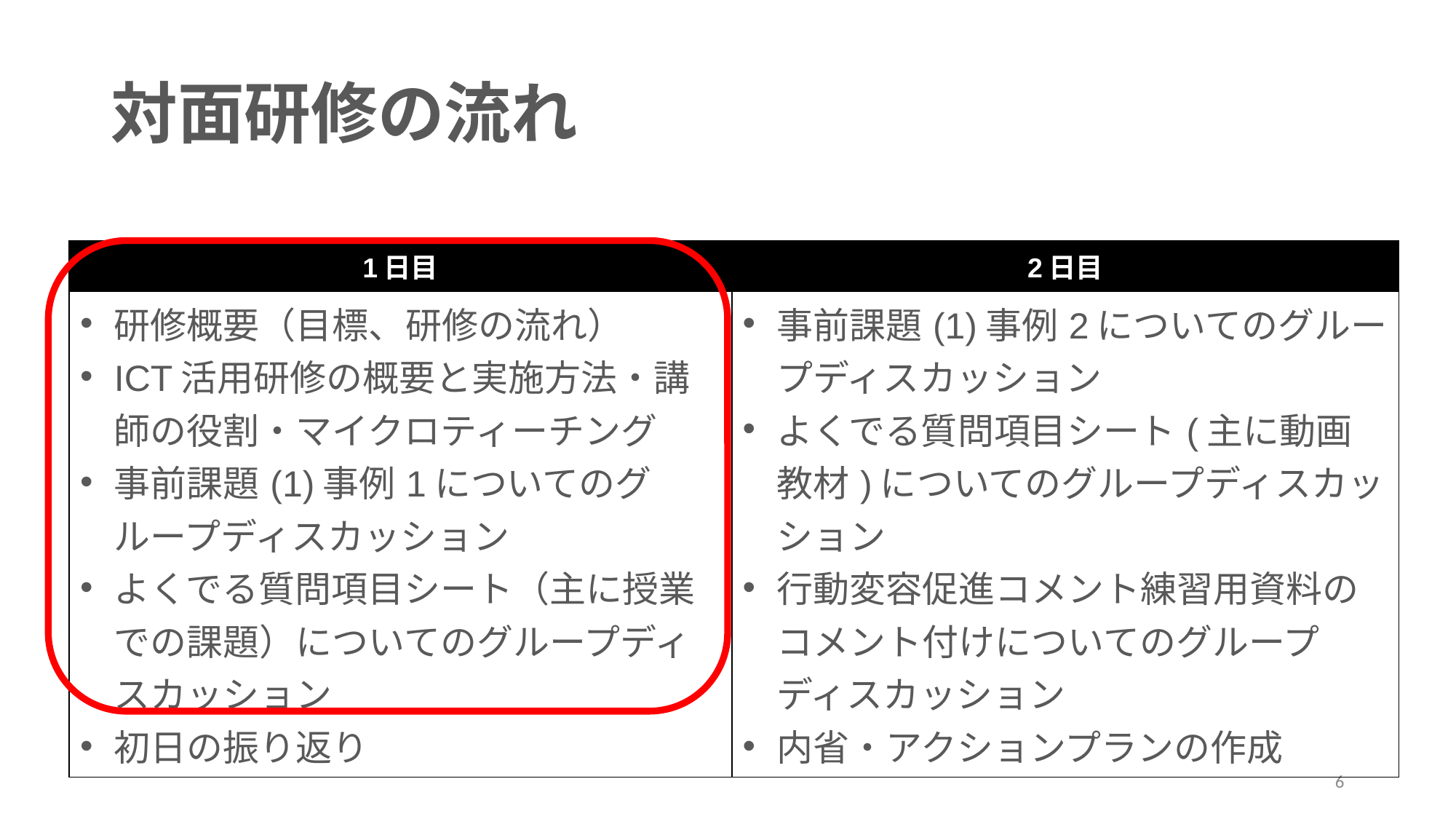

# 対面研修の流れ

| 1日目 | 2日目 |
| --- | --- |
| 研修概要（目標、研修の流れ） ICT活用研修の概要と実施方法・講師の役割・マイクロティーチング 事前課題(1)事例1についてのグループディスカッション よくでる質問項目シート（主に授業での課題）についてのグループディスカッション 初日の振り返り | 事前課題(1)事例2についてのグループディスカッション よくでる質問項目シート(主に動画教材)についてのグループディスカッション 行動変容促進コメント練習用資料のコメント付けについてのグループディスカッション 内省・アクションプランの作成 |
6